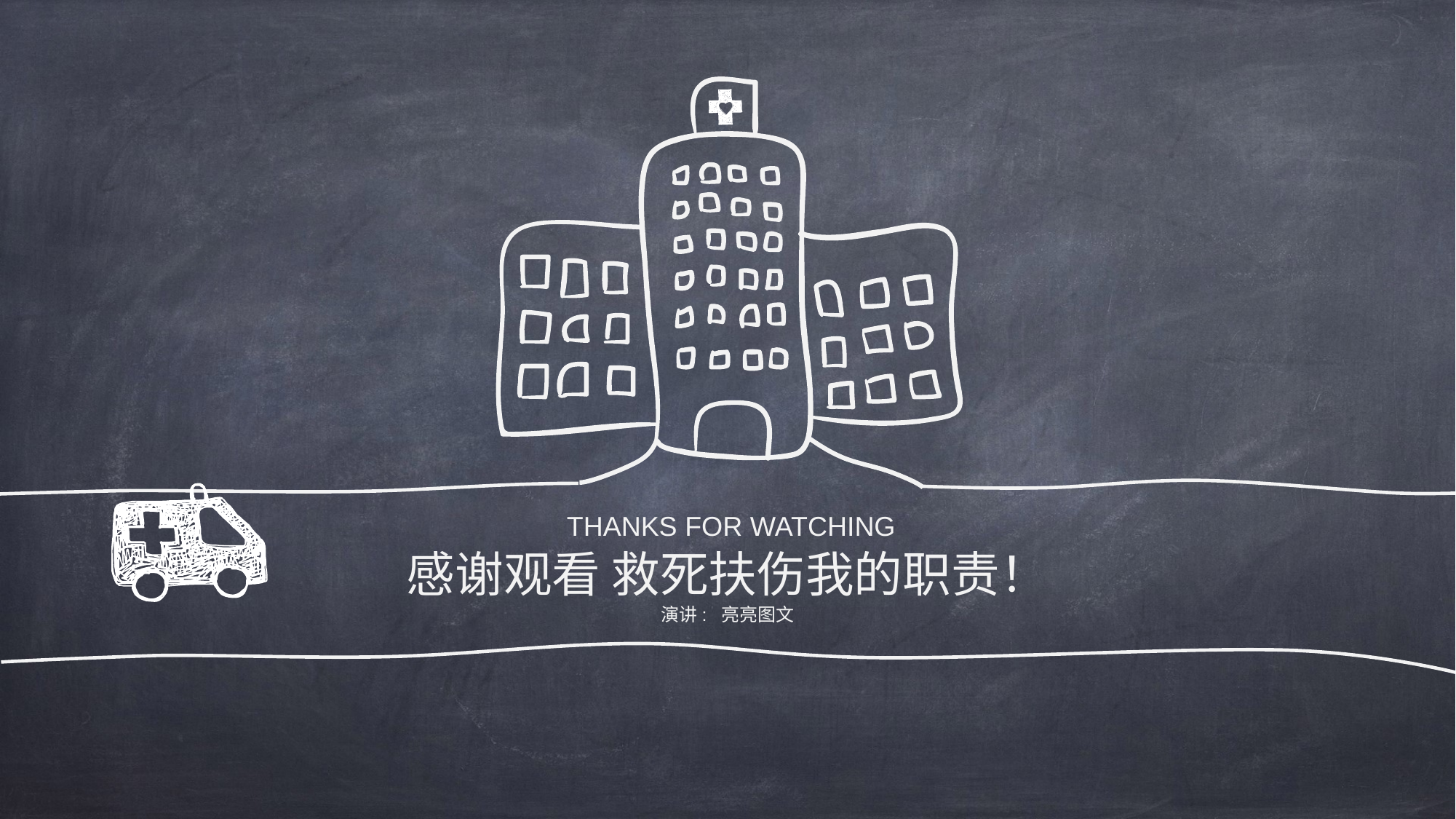

THANKS FOR WATCHING
感谢观看 救死扶伤我的职责！
演讲:  亮亮图文